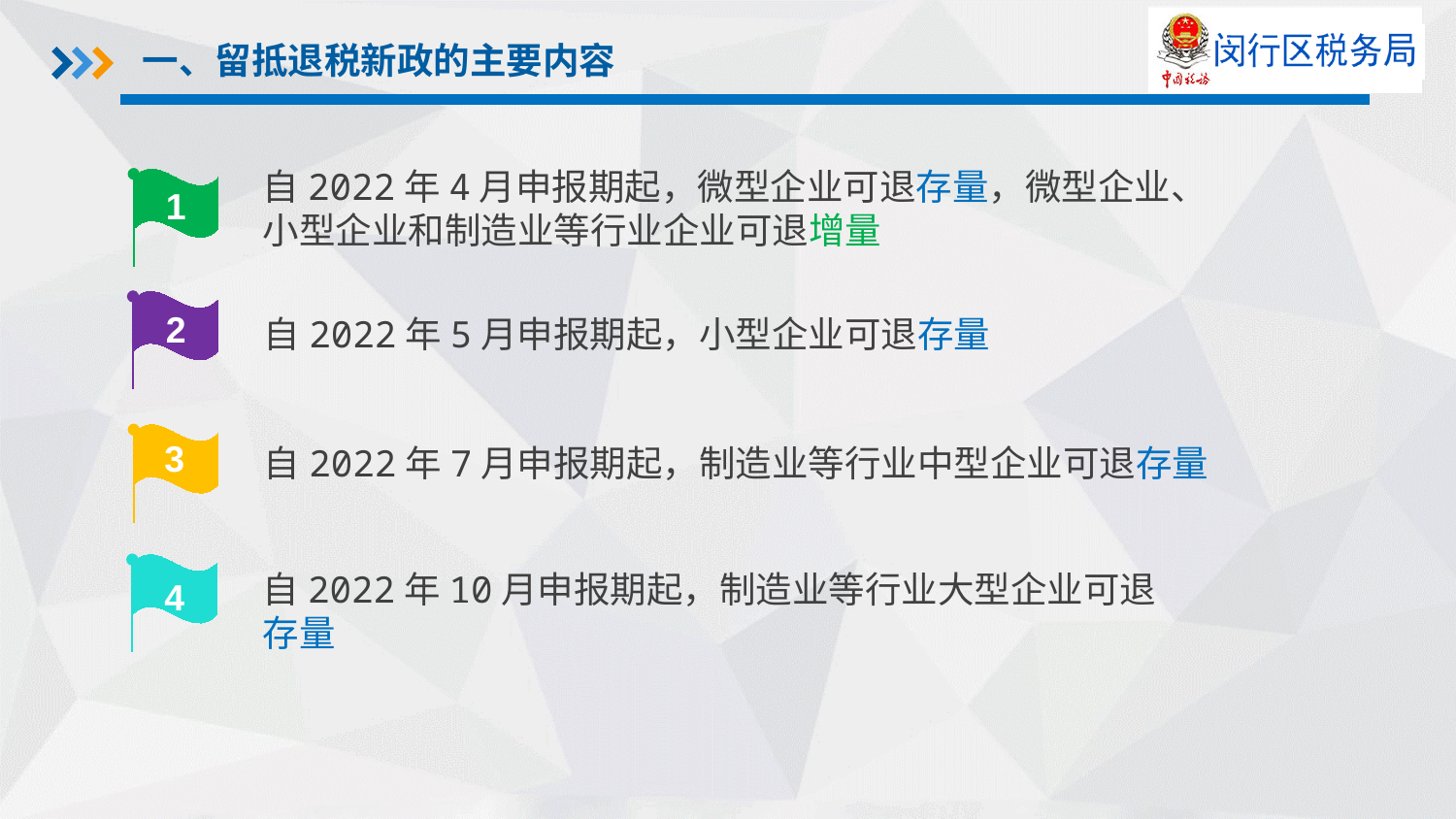

一、留抵退税新政的主要内容

自2022年4月申报期起，微型企业可退存量，微型企业、小型企业和制造业等行业企业可退增量

1

2
自2022年5月申报期起，小型企业可退存量

3
自2022年7月申报期起，制造业等行业中型企业可退存量

自2022年10月申报期起，制造业等行业大型企业可退存量
4